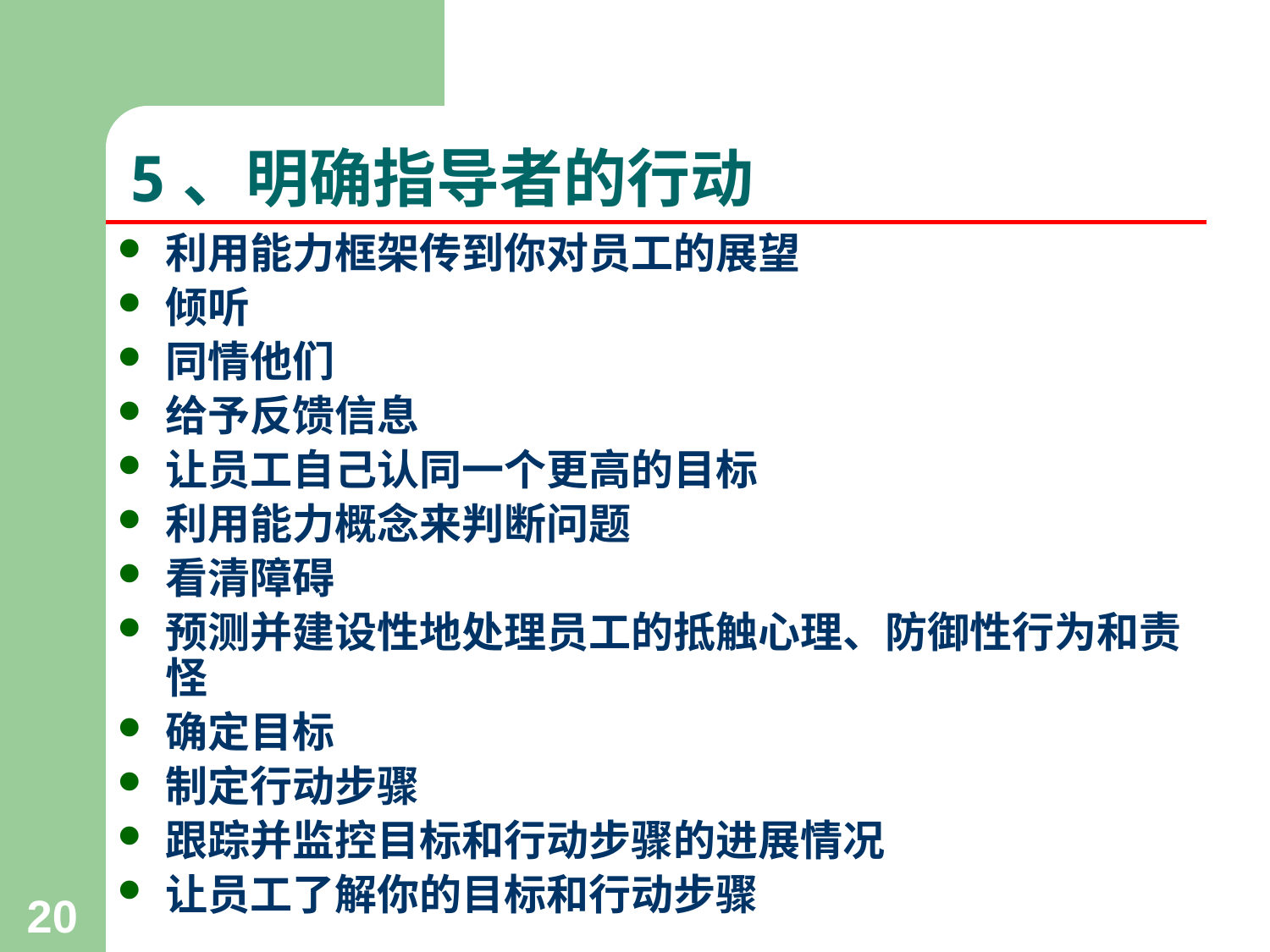

5、明确指导者的行动
利用能力框架传到你对员工的展望
倾听
同情他们
给予反馈信息
让员工自己认同一个更高的目标
利用能力概念来判断问题
看清障碍
预测并建设性地处理员工的抵触心理、防御性行为和责怪
确定目标
制定行动步骤
跟踪并监控目标和行动步骤的进展情况
让员工了解你的目标和行动步骤
# 20